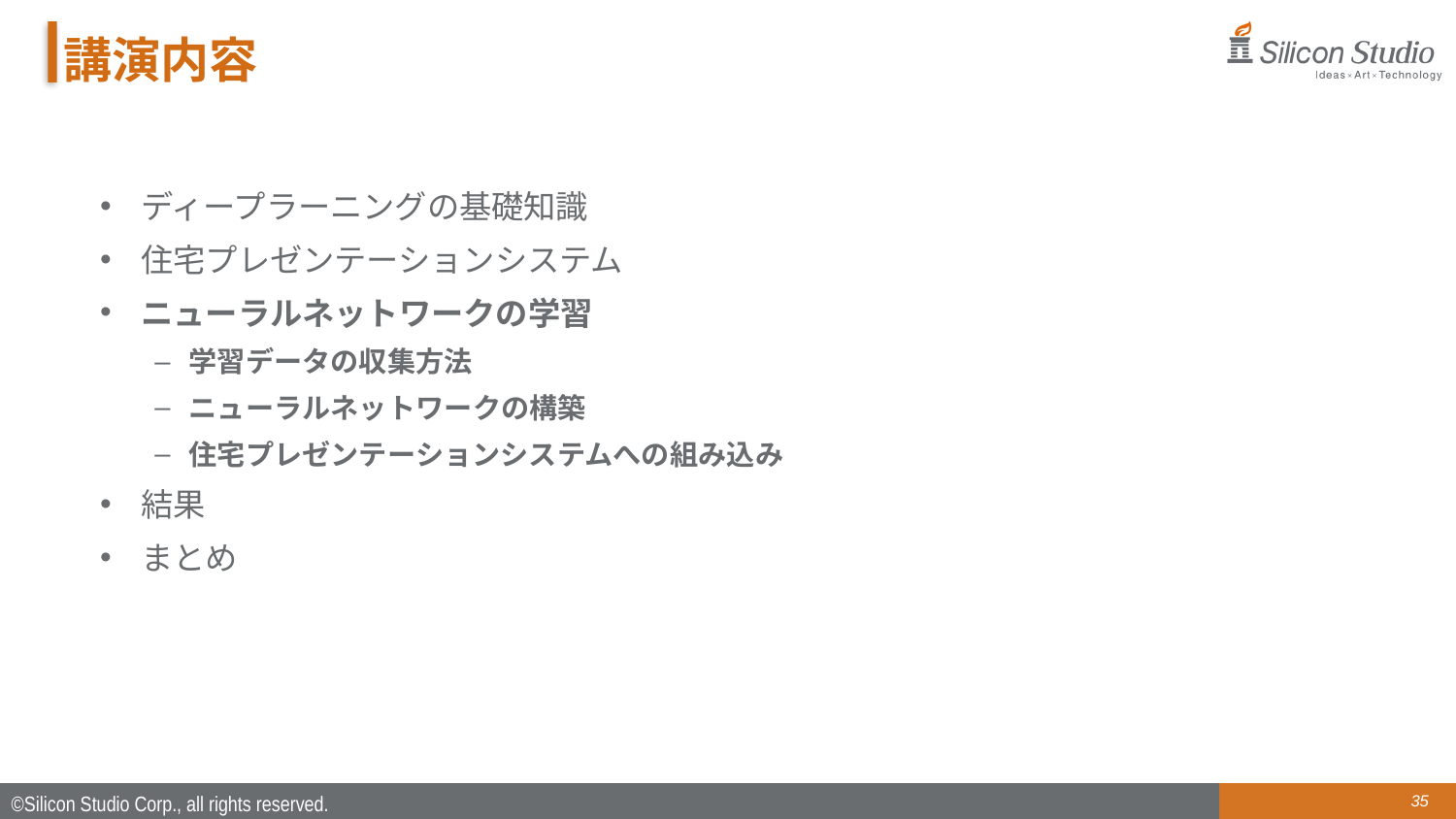

# 講演内容
ディープラーニングの基礎知識
住宅プレゼンテーションシステム
ニューラルネットワークの学習
学習データの収集方法
ニューラルネットワークの構築
住宅プレゼンテーションシステムへの組み込み
結果
まとめ